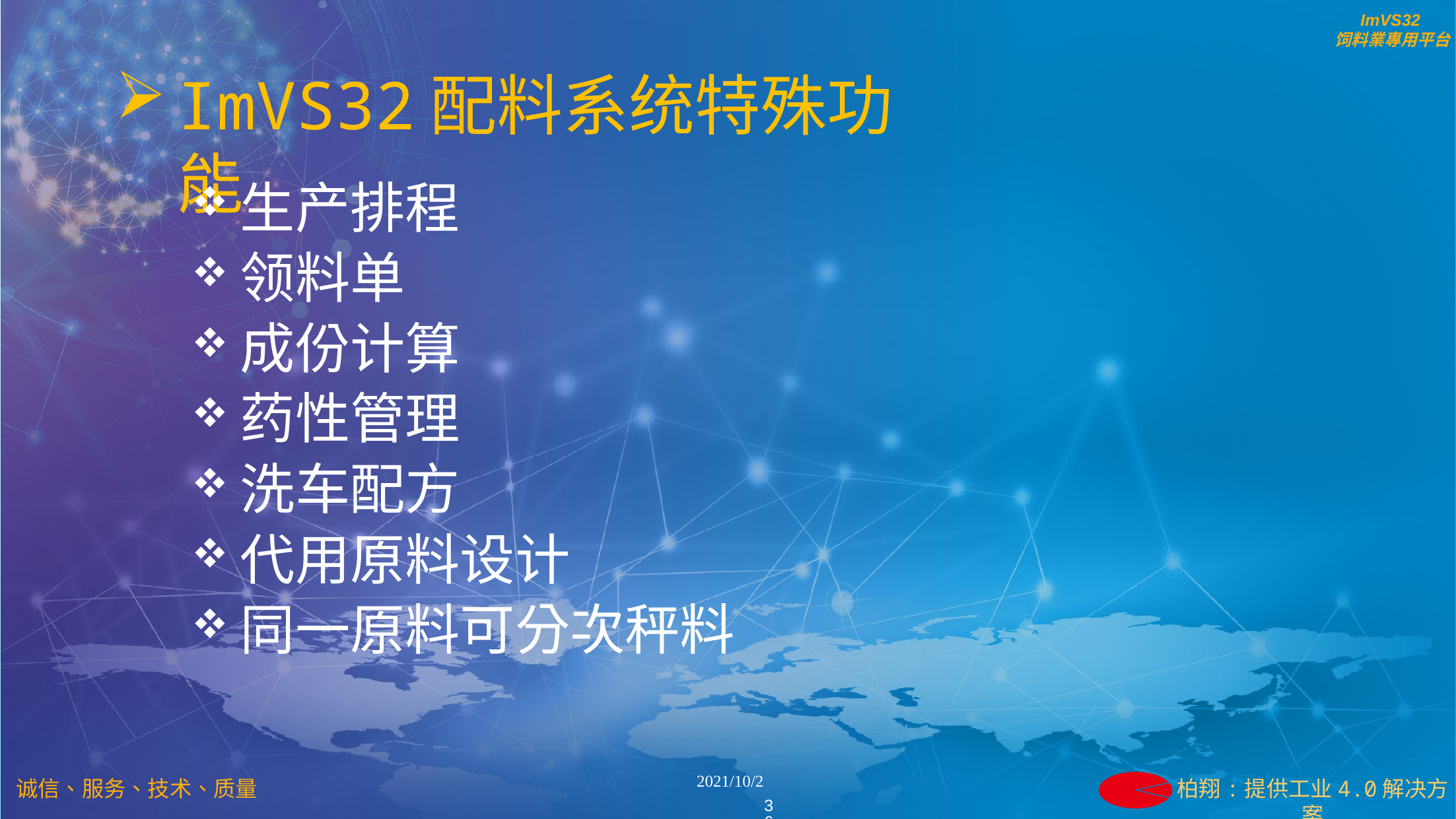

ImVS32配料系统特殊功能
生产排程
领料单
成份计算
药性管理
洗车配方
代用原料设计
同一原料可分次秤料

36